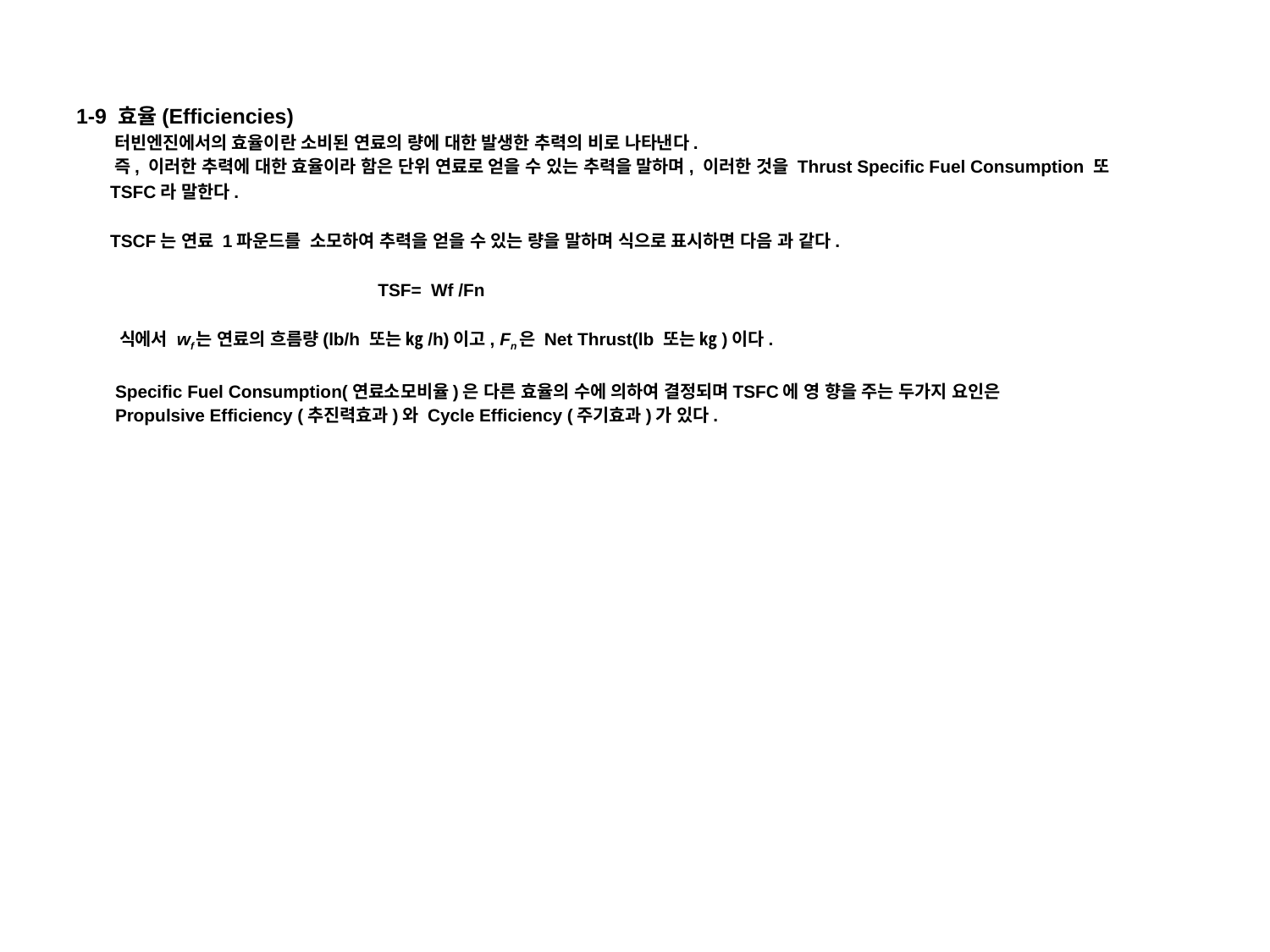

1-9 효율(Efficiencies)
       터빈엔진에서의 효율이란 소비된 연료의 량에 대한 발생한 추력의 비로 나타낸다.
       즉, 이러한 추력에 대한 효율이라 함은 단위 연료로 얻을 수 있는 추력을 말하며, 이러한 것을 Thrust Specific Fuel Consumption 또
       TSFC라 말한다.

       TSCF는 연료 1파운드를  소모하여 추력을 얻을 수 있는 량을 말하며 식으로 표시하면 다음 과 같다.

                                                              TSF=  Wf /Fn

        식에서 wf는 연료의 흐름량(lb/h 또는 ㎏/h)이고, Fn은 Net Thrust(lb 또는 ㎏)이다.

        Specific Fuel Consumption(연료소모비율)은 다른 효율의 수에 의하여 결정되며TSFC에 영 향을 주는 두가지 요인은
        Propulsive Efficiency (추진력효과)와 Cycle Efficiency (주기효과)가 있다.